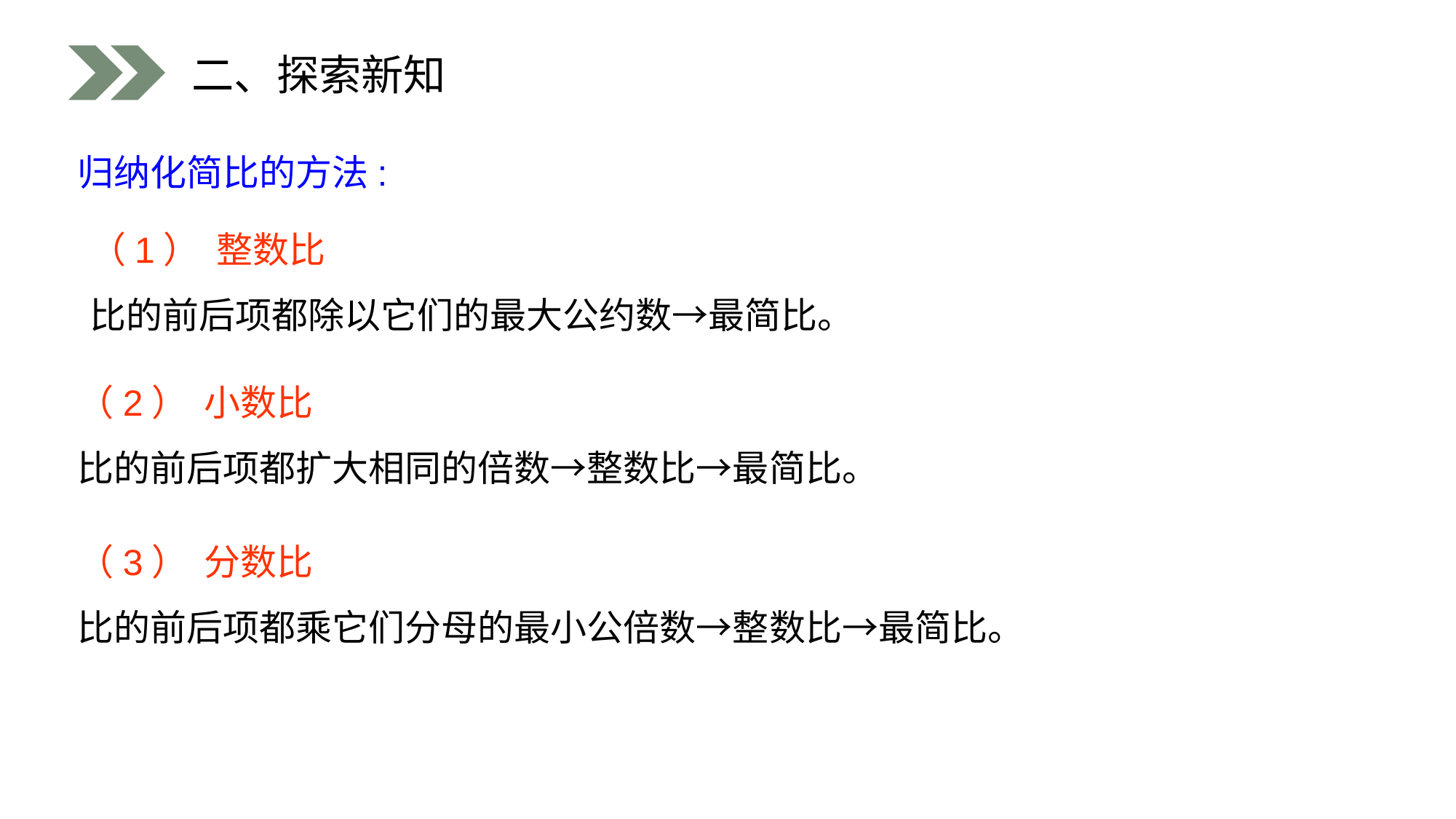

二、探索新知
归纳化简比的方法:
（1）  整数比
比的前后项都除以它们的最大公约数→最简比。
（2）  小数比
比的前后项都扩大相同的倍数→整数比→最简比。
（3）  分数比
比的前后项都乘它们分母的最小公倍数→整数比→最简比。